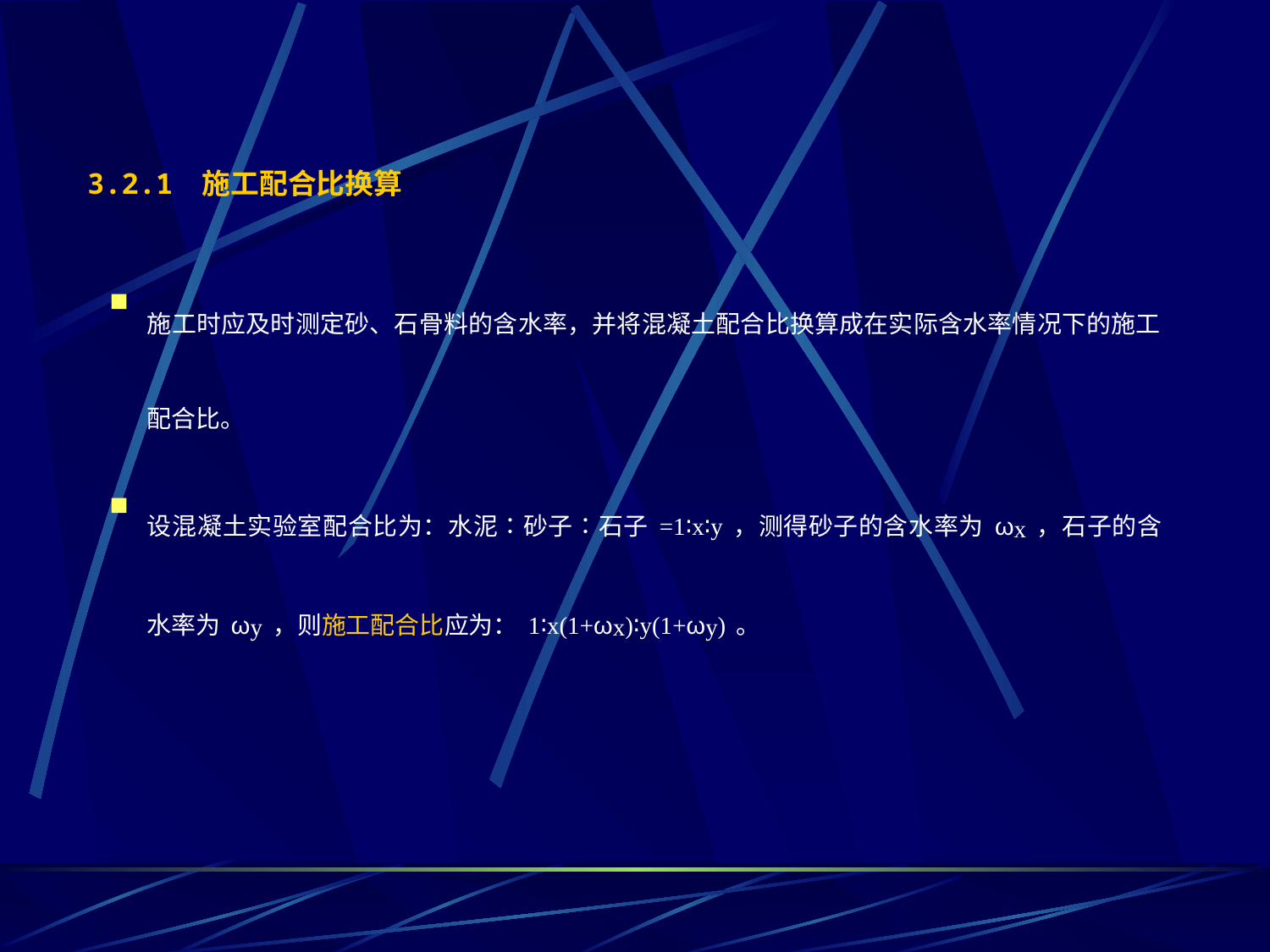

3.2.1 施工配合比换算
施工时应及时测定砂、石骨料的含水率，并将混凝土配合比换算成在实际含水率情况下的施工配合比。
设混凝土实验室配合比为：水泥∶砂子∶石子=1∶x∶y，测得砂子的含水率为ωx，石子的含水率为ωy，则施工配合比应为：1∶x(1+ωx)∶y(1+ωy)。